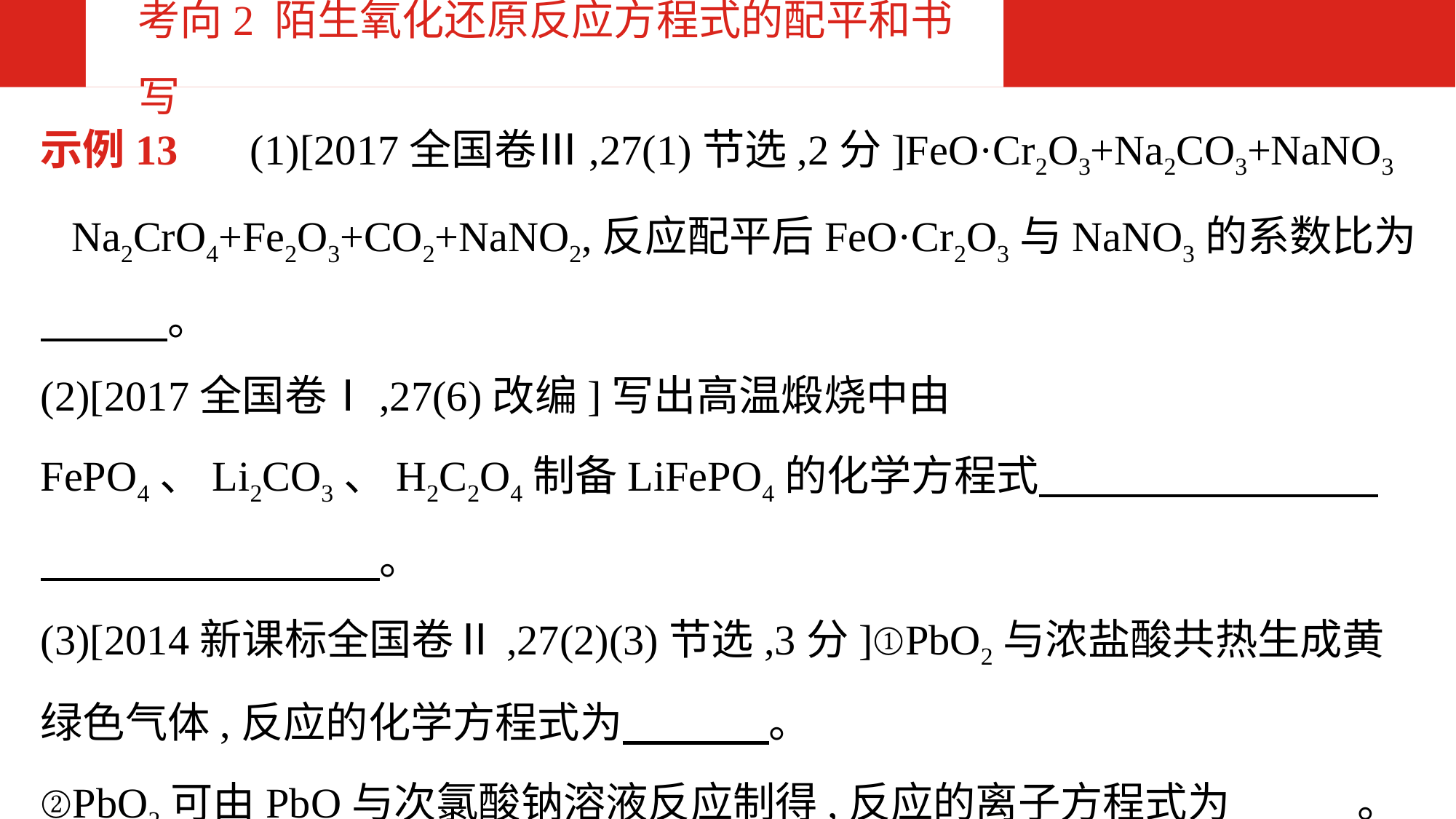

考向2 陌生氧化还原反应方程式的配平和书写

示例13　 (1)[2017全国卷Ⅲ,27(1)节选,2分]FeO·Cr2O3+Na2CO3+NaNO3         Na2CrO4+Fe2O3+CO2+NaNO2,反应配平后FeO·Cr2O3与NaNO3的系数比为
　　　。
(2)[2017全国卷Ⅰ,27(6)改编]写出高温煅烧中由FePO4、Li2CO3、H2C2O4制备LiFePO4的化学方程式　　　　　　　　　　　　　　　　。
(3)[2014新课标全国卷Ⅱ,27(2)(3)节选,3分]①PbO2与浓盐酸共热生成黄绿色气体,反应的化学方程式为           　。
②PbO2可由PbO与次氯酸钠溶液反应制得,反应的离子方程式为　         。